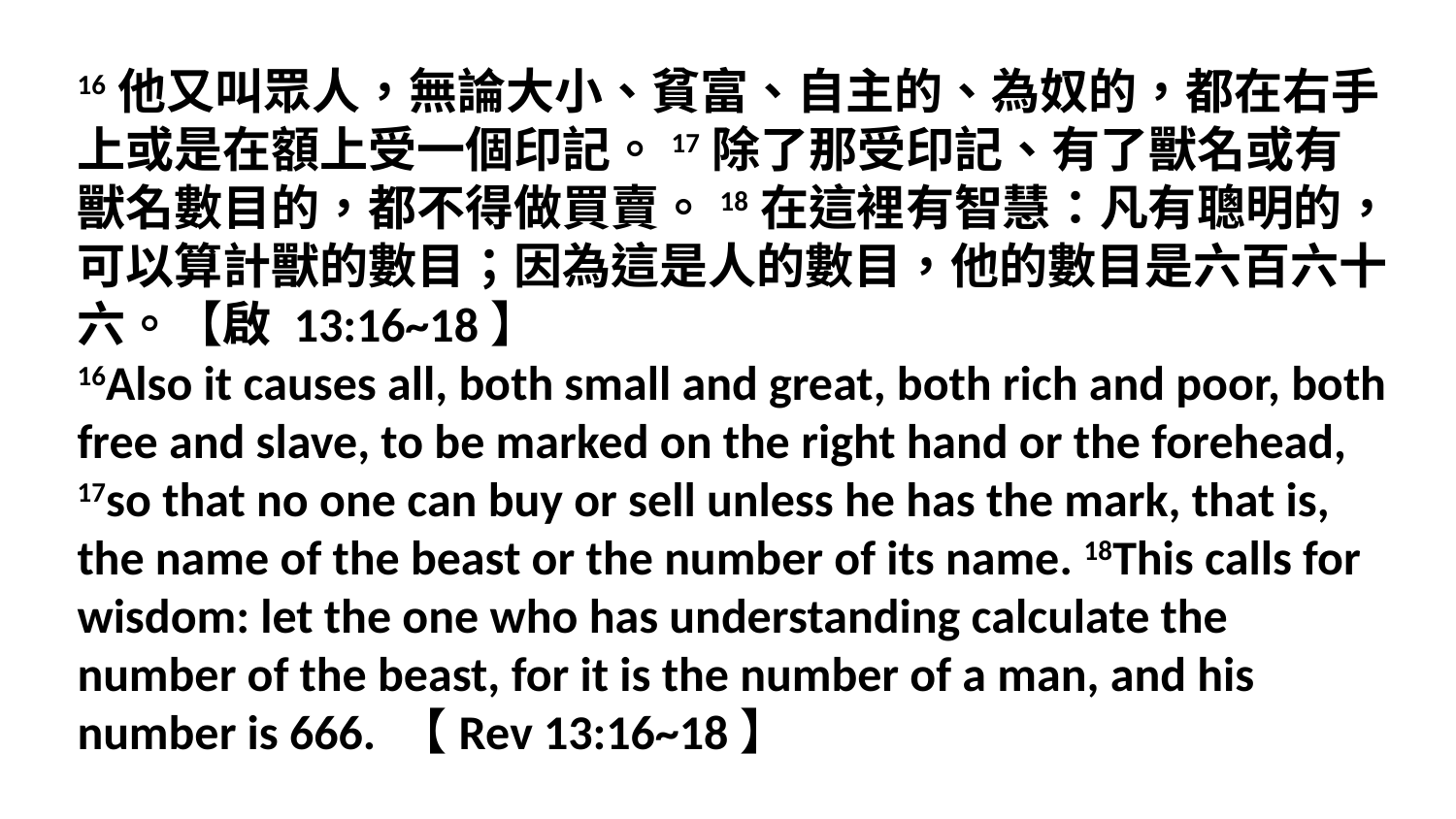

16他又叫眾人，無論大小、貧富、自主的、為奴的，都在右手上或是在額上受一個印記。17除了那受印記、有了獸名或有獸名數目的，都不得做買賣。18在這裡有智慧：凡有聰明的，可以算計獸的數目；因為這是人的數目，他的數目是六百六十六。【啟 13:16~18】
16Also it causes all, both small and great, both rich and poor, both free and slave, to be marked on the right hand or the forehead, 17so that no one can buy or sell unless he has the mark, that is, the name of the beast or the number of its name. 18This calls for wisdom: let the one who has understanding calculate the number of the beast, for it is the number of a man, and his number is 666. 【Rev 13:16~18】